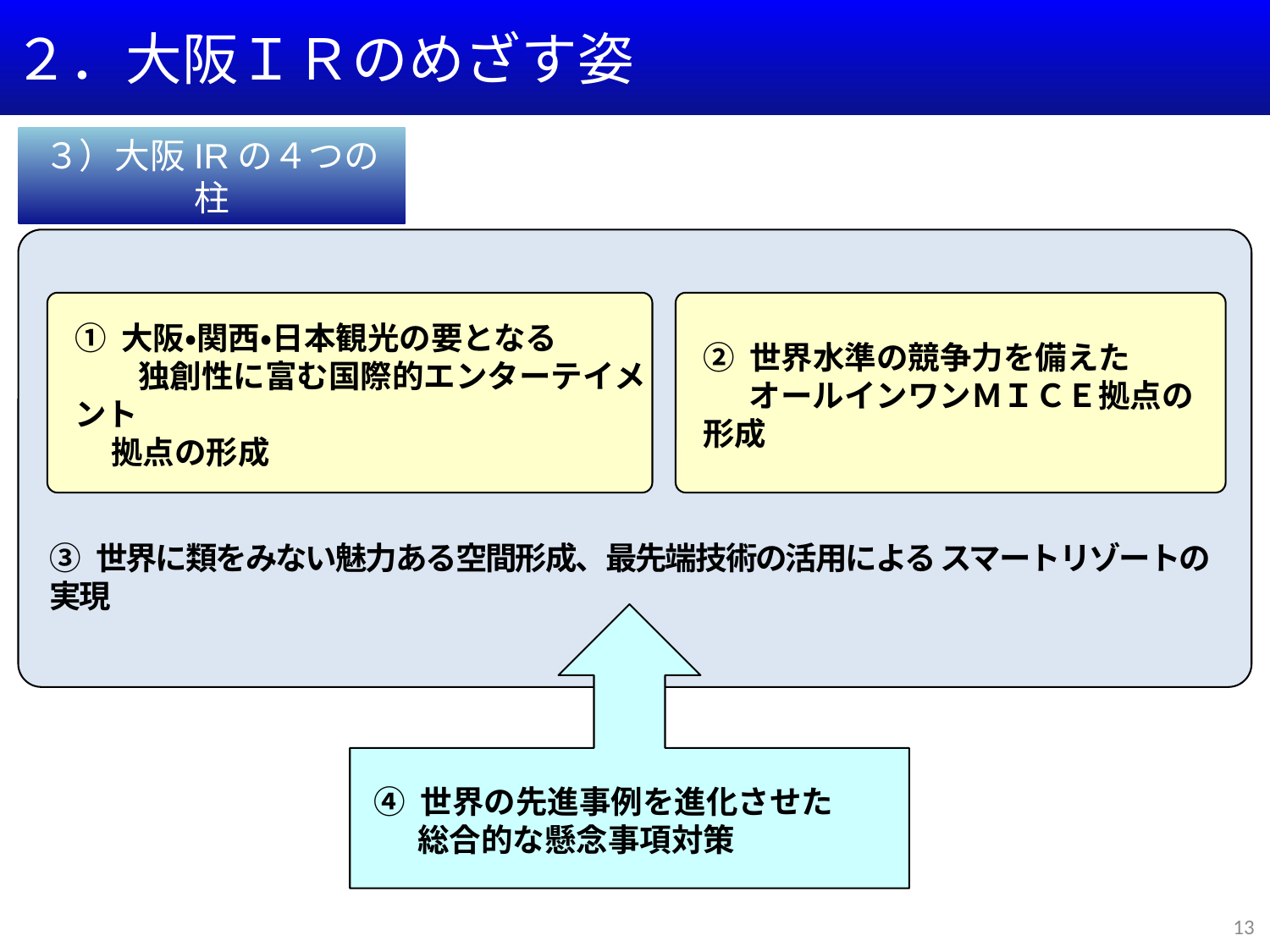

２．大阪ＩＲのめざす姿
３）大阪IRの４つの柱

③ 世界に類をみない魅力ある空間形成、最先端技術の活用による スマートリゾートの実現
① 大阪・関西・日本観光の要となる
　　独創性に富む国際的エンターテイメント
    拠点の形成
② 世界水準の競争力を備えた
　  オールインワンＭＩＣＥ拠点の形成
④ 世界の先進事例を進化させた
     総合的な懸念事項対策
13